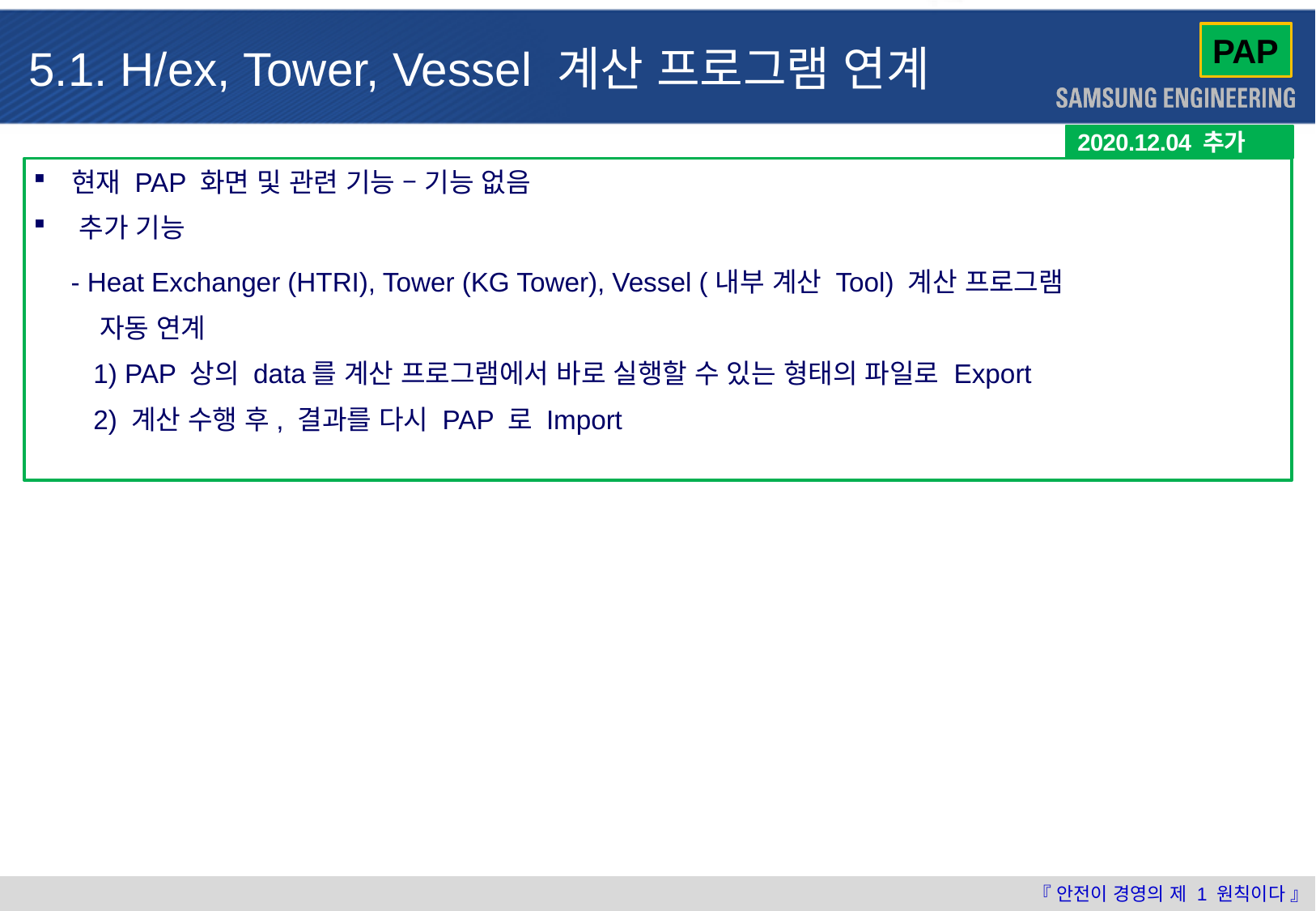

PAP
5.1. H/ex, Tower, Vessel 계산 프로그램 연계
2020.12.04 추가

현재 PAP 화면 및 관련 기능 – 기능 없음
추가 기능
     - Heat Exchanger (HTRI), Tower (KG Tower), Vessel (내부 계산 Tool) 계산 프로그램
        자동 연계
        1) PAP 상의 data를 계산 프로그램에서 바로 실행할 수 있는 형태의 파일로 Export
        2) 계산 수행 후, 결과를 다시 PAP 로 Import